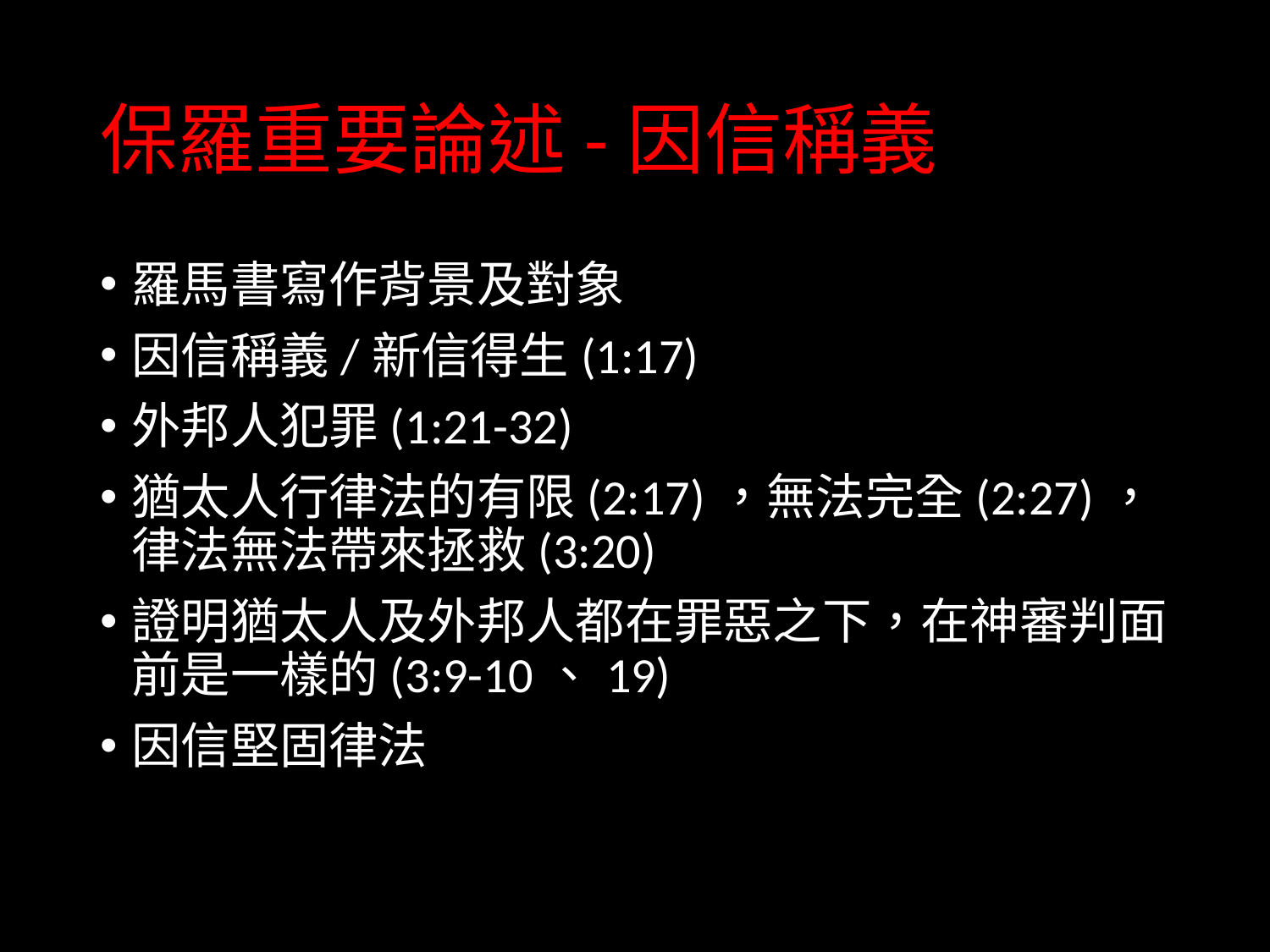

# 保羅重要論述-因信稱義
羅馬書寫作背景及對象
因信稱義/新信得生(1:17)
外邦人犯罪(1:21-32)
猶太人行律法的有限(2:17)，無法完全(2:27)，律法無法帶來拯救(3:20)
證明猶太人及外邦人都在罪惡之下，在神審判面前是一樣的(3:9-10、19)
因信堅固律法